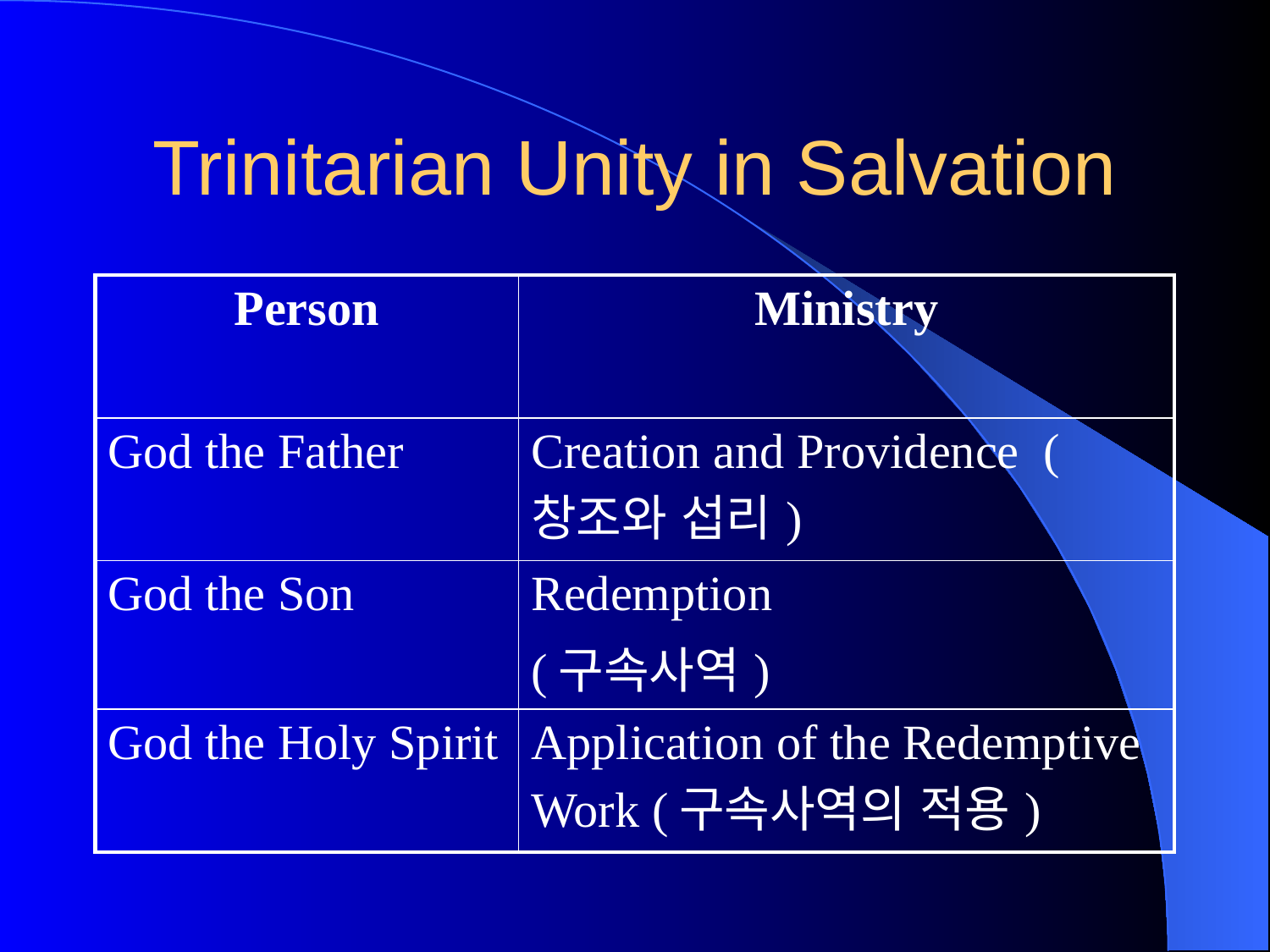

# Trinitarian Unity in Salvation
| Person | Ministry |
| --- | --- |
| God the Father | Creation and Providence (창조와 섭리) |
| God the Son | Redemption (구속사역) |
| God the Holy Spirit | Application of the Redemptive Work (구속사역의 적용) |